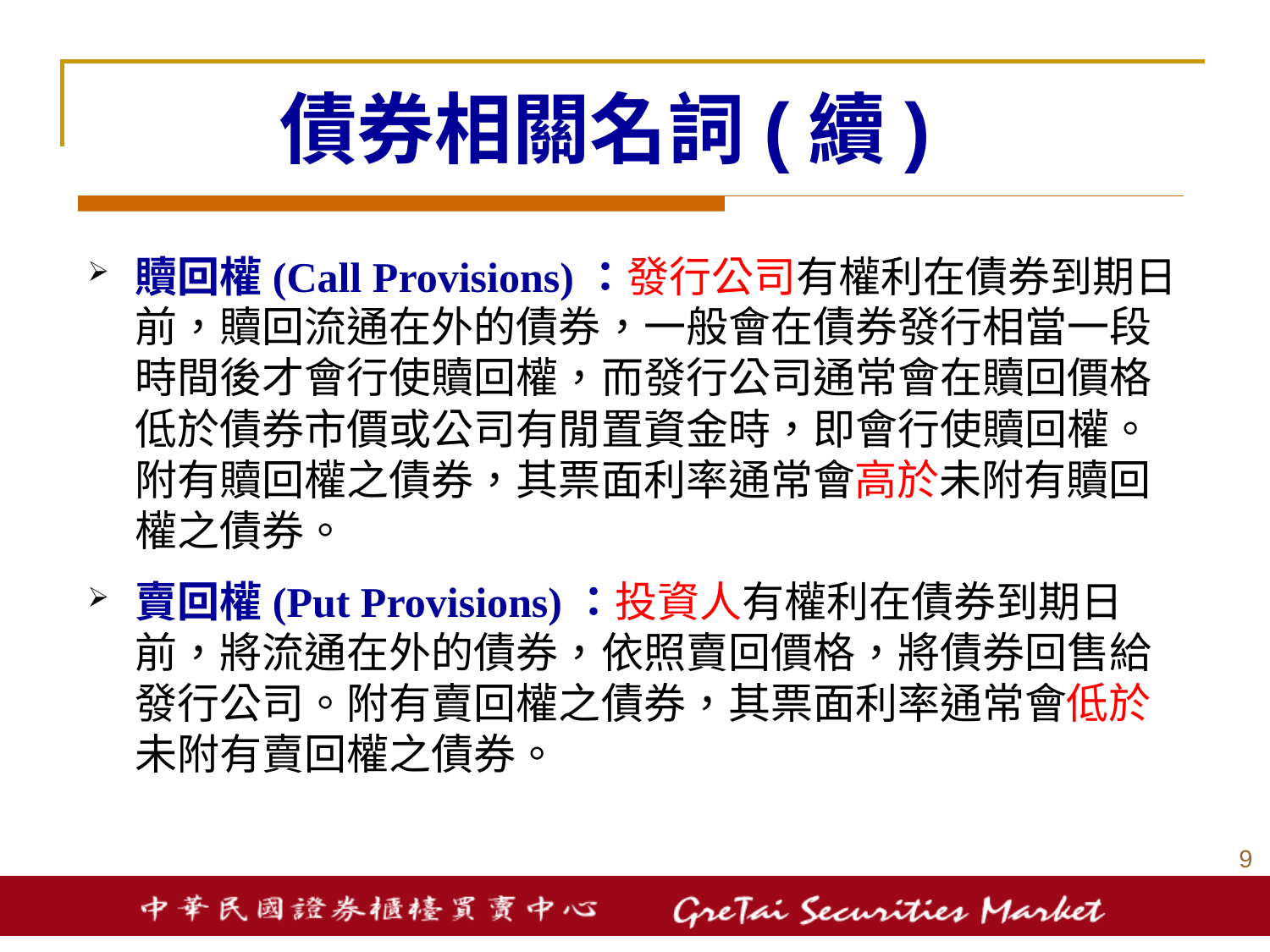

# 債券相關名詞(續)

贖回權(Call Provisions)：發行公司有權利在債券到期日前，贖回流通在外的債券，一般會在債券發行相當一段時間後才會行使贖回權，而發行公司通常會在贖回價格低於債券市價或公司有閒置資金時，即會行使贖回權。附有贖回權之債券，其票面利率通常會高於未附有贖回權之債券。
賣回權(Put Provisions)：投資人有權利在債券到期日前，將流通在外的債券，依照賣回價格，將債券回售給發行公司。附有賣回權之債券，其票面利率通常會低於未附有賣回權之債券。

9